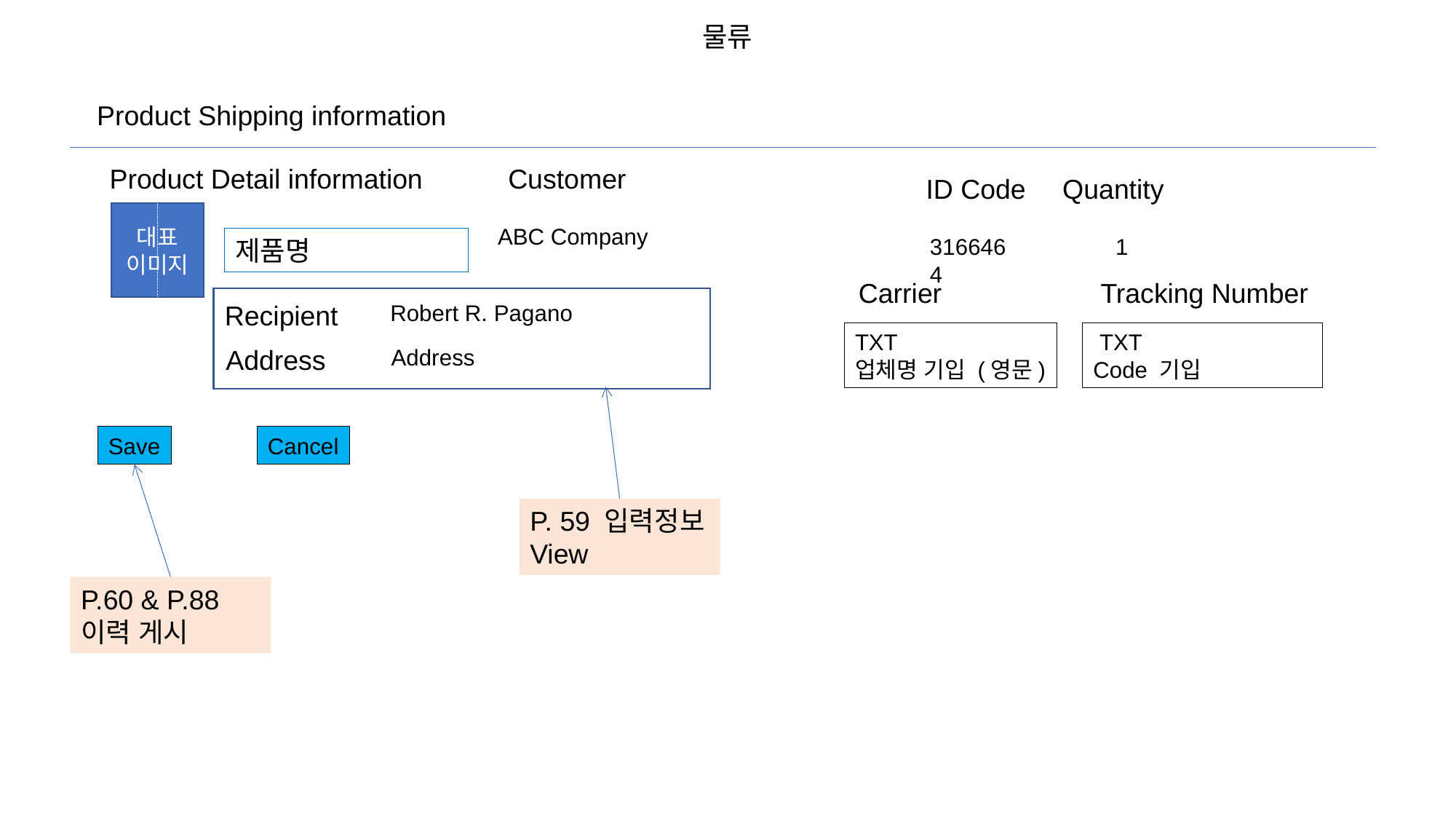

물류
Product Shipping information
Product Detail information
Customer
ID Code
Quantity
대표 이미지
ABC Company
3166464
1
제품명
Carrier
Tracking Number

Recipient
Robert R. Pagano
TXT
업체명 기입 (영문)
 TXT
Code 기입
Address
Address
Save
Cancel
P. 59 입력정보 View
P.60 & P.88 이력 게시